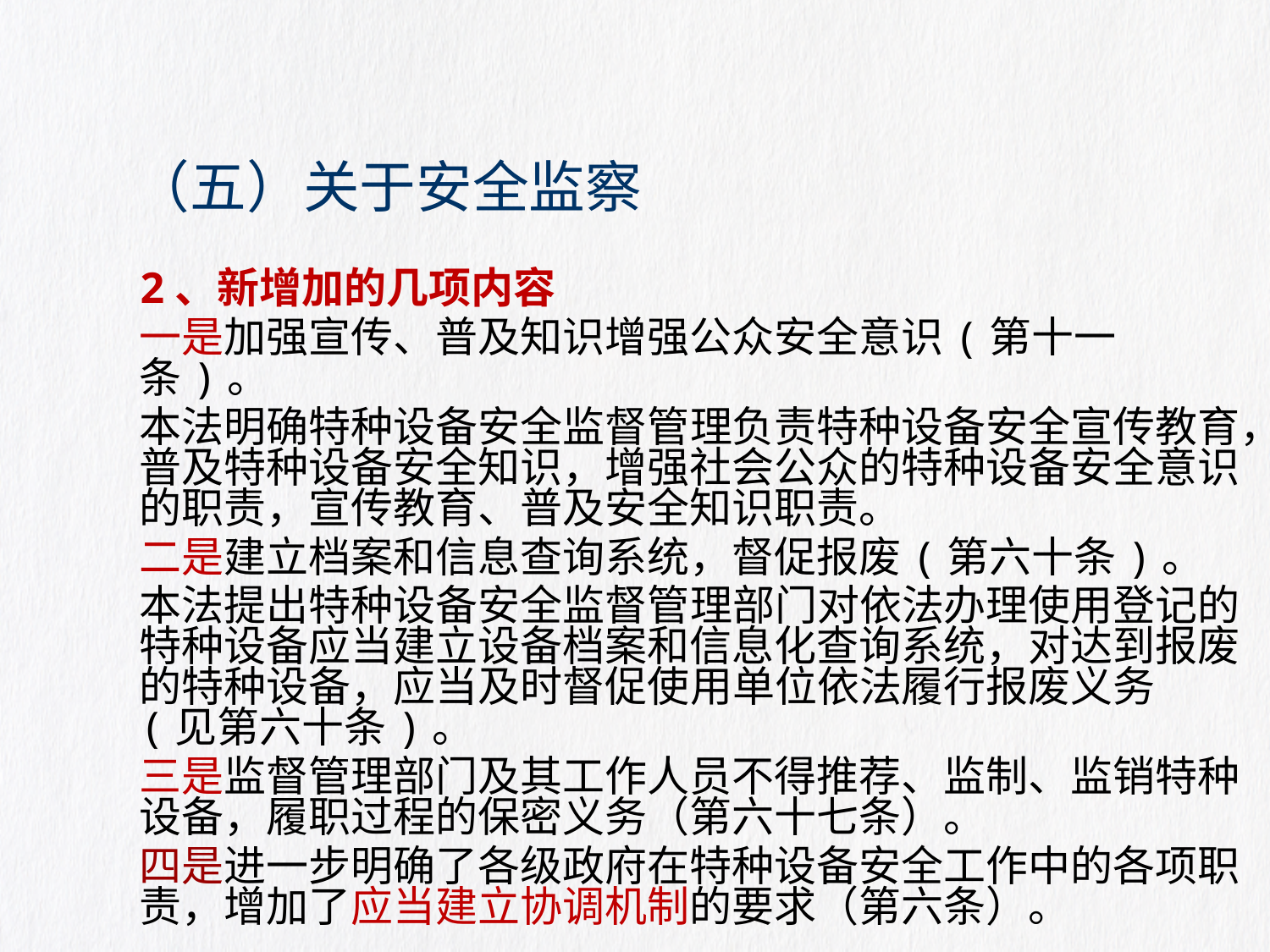

# （五）关于安全监察
2、新增加的几项内容
一是加强宣传、普及知识增强公众安全意识(第十一条)。
本法明确特种设备安全监督管理负责特种设备安全宣传教育，普及特种设备安全知识，增强社会公众的特种设备安全意识的职责，宣传教育、普及安全知识职责。
二是建立档案和信息查询系统，督促报废(第六十条)。
本法提出特种设备安全监督管理部门对依法办理使用登记的特种设备应当建立设备档案和信息化查询系统，对达到报废的特种设备，应当及时督促使用单位依法履行报废义务(见第六十条)。
三是监督管理部门及其工作人员不得推荐、监制、监销特种设备，履职过程的保密义务（第六十七条）。
四是进一步明确了各级政府在特种设备安全工作中的各项职责，增加了应当建立协调机制的要求（第六条）。
52